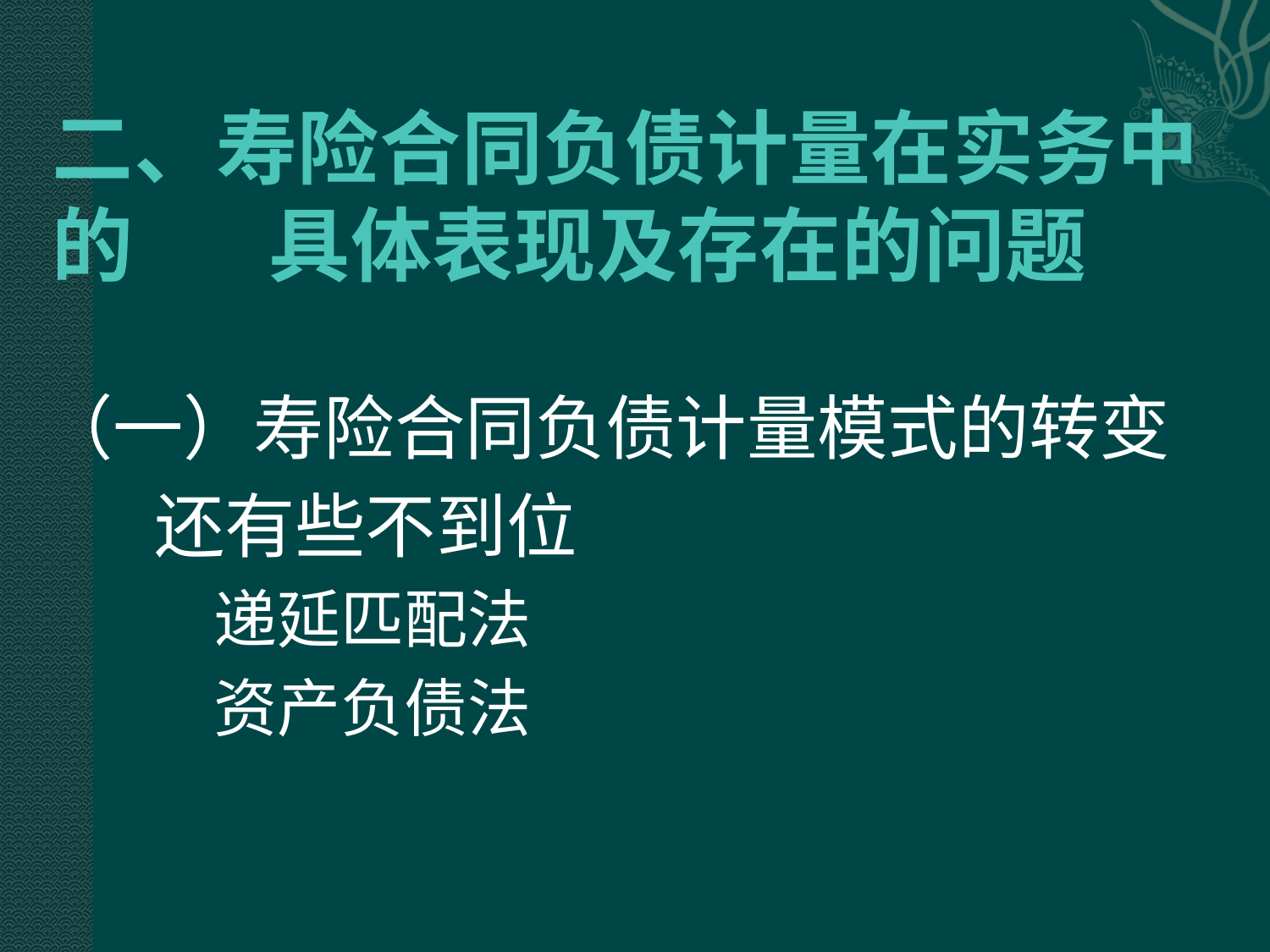

# 二、寿险合同负债计量在实务中的       具体表现及存在的问题
（一）寿险合同负债计量模式的转变
      还有些不到位
           递延匹配法
           资产负债法